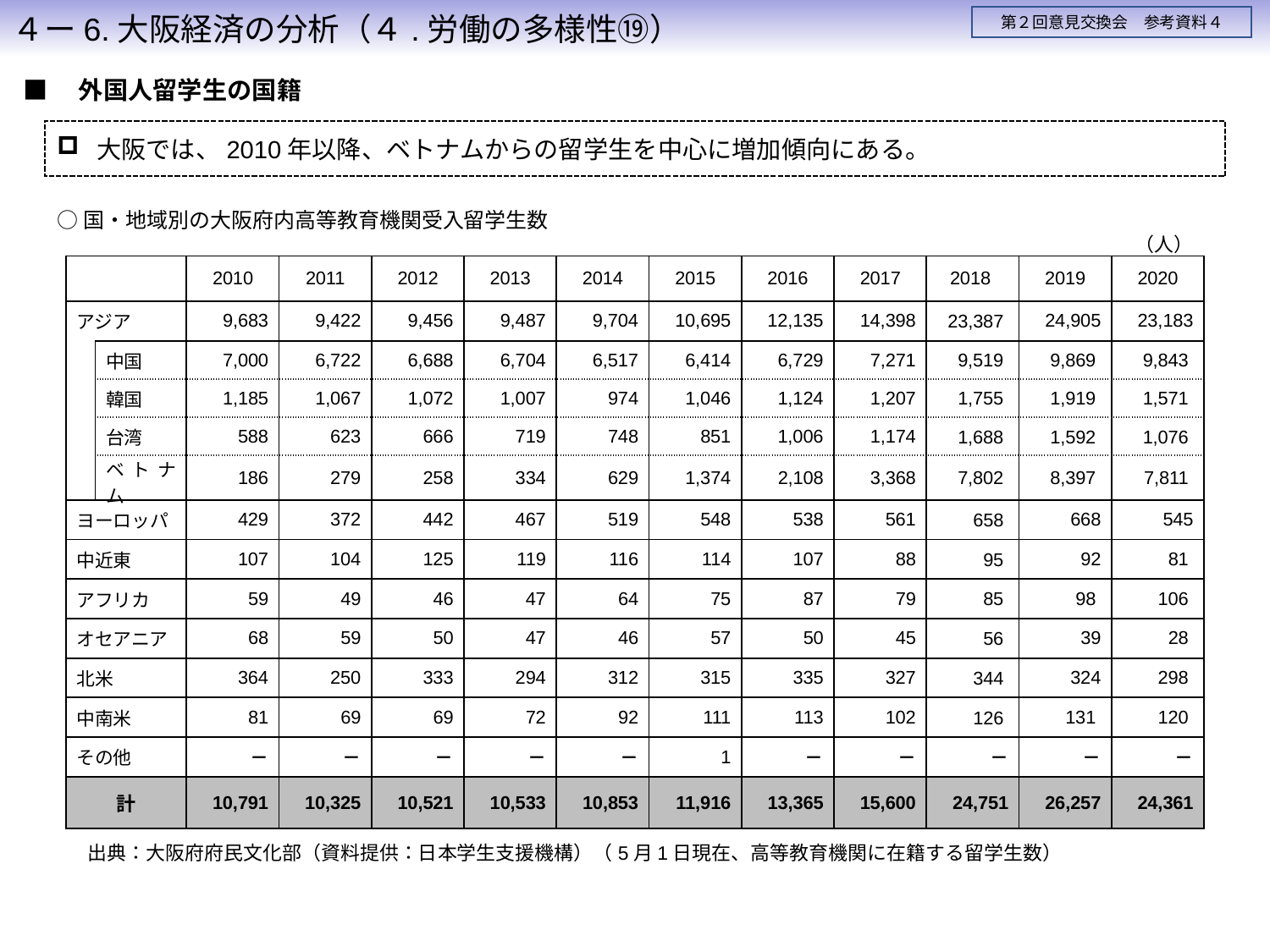

４ー6.大阪経済の分析（４.労働の多様性⑲）
第２回意見交換会　参考資料４
■　外国人留学生の国籍
大阪では、2010年以降、ベトナムからの留学生を中心に増加傾向にある。
○国・地域別の大阪府内高等教育機関受入留学生数

|  |  |  |  |  |  |  |  |  |  |  |  | （人） |
| --- | --- | --- | --- | --- | --- | --- | --- | --- | --- | --- | --- | --- |
|  |  | 2010 | 2011 | 2012 | 2013 | 2014 | 2015 | 2016 | 2017 | 2018 | 2019 | 2020 |
| アジア |  | 9,683 | 9,422 | 9,456 | 9,487 | 9,704 | 10,695 | 12,135 | 14,398 | 23,387 | 24,905 | 23,183 |
|  | 中国 | 7,000 | 6,722 | 6,688 | 6,704 | 6,517 | 6,414 | 6,729 | 7,271 | 9,519 | 9,869 | 9,843 |
|  | 韓国 | 1,185 | 1,067 | 1,072 | 1,007 | 974 | 1,046 | 1,124 | 1,207 | 1,755 | 1,919 | 1,571 |
|  | 台湾 | 588 | 623 | 666 | 719 | 748 | 851 | 1,006 | 1,174 | 1,688 | 1,592 | 1,076 |
|  | ベトナム | 186 | 279 | 258 | 334 | 629 | 1,374 | 2,108 | 3,368 | 7,802 | 8,397 | 7,811 |
| ヨーロッパ |  | 429 | 372 | 442 | 467 | 519 | 548 | 538 | 561 | 658 | 668 | 545 |
| 中近東 |  | 107 | 104 | 125 | 119 | 116 | 114 | 107 | 88 | 95 | 92 | 81 |
| アフリカ |  | 59 | 49 | 46 | 47 | 64 | 75 | 87 | 79 | 85 | 98 | 106 |
| オセアニア |  | 68 | 59 | 50 | 47 | 46 | 57 | 50 | 45 | 56 | 39 | 28 |
| 北米 |  | 364 | 250 | 333 | 294 | 312 | 315 | 335 | 327 | 344 | 324 | 298 |
| 中南米 |  | 81 | 69 | 69 | 72 | 92 | 111 | 113 | 102 | 126 | 131 | 120 |
| その他 |  | － | － | － | － | － | 1 | － | － | － | － | － |
| 計 |  | 10,791 | 10,325 | 10,521 | 10,533 | 10,853 | 11,916 | 13,365 | 15,600 | 24,751 | 26,257 | 24,361 |
出典：大阪府府民文化部（資料提供：日本学生支援機構）（5月1日現在、高等教育機関に在籍する留学生数）